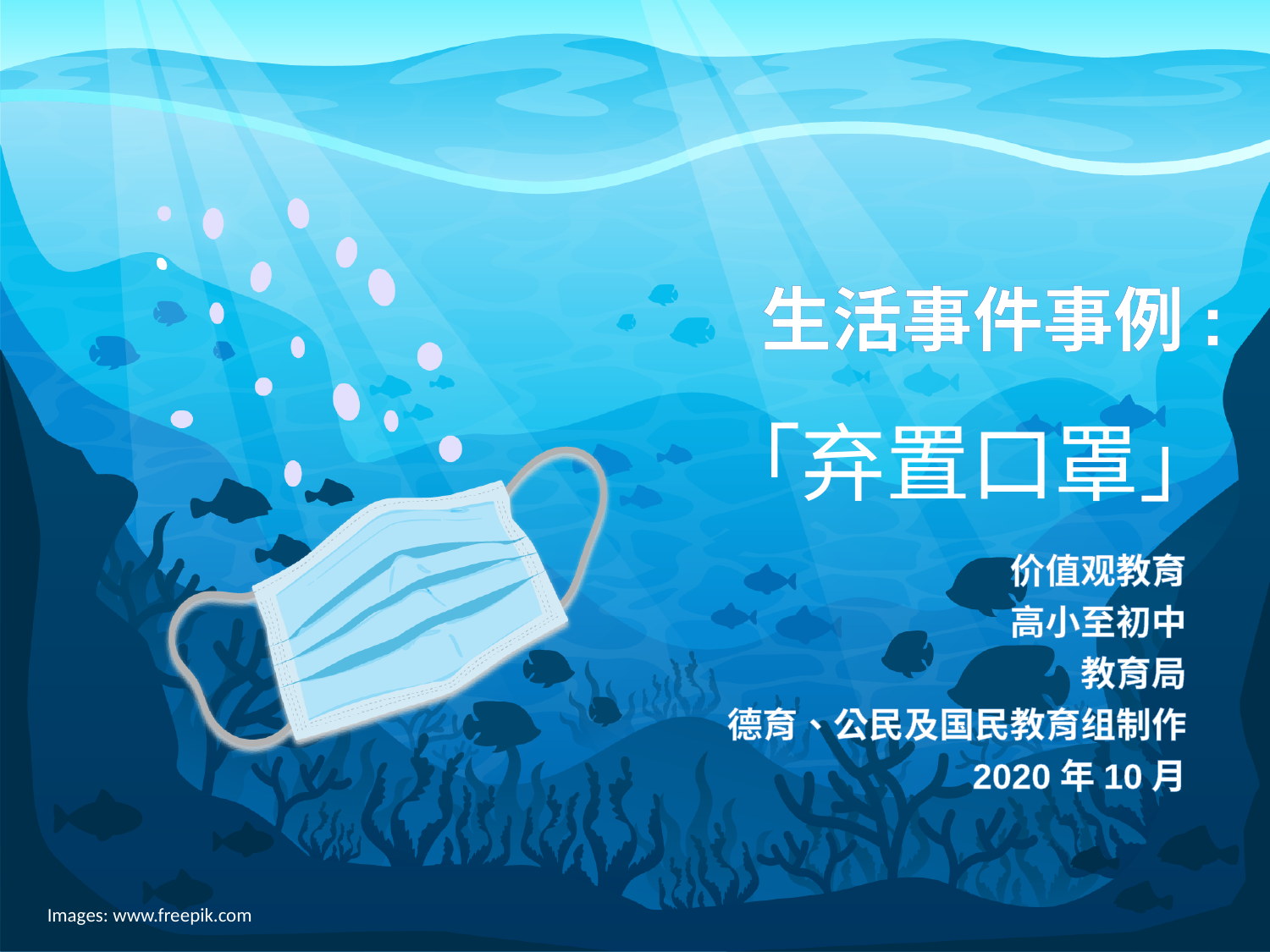

# 生活事件事例: 「弃置口罩」
价值观教育
高小至初中
教育局
德育、公民及国民教育组制作
2020年10月
Images: www.freepik.com